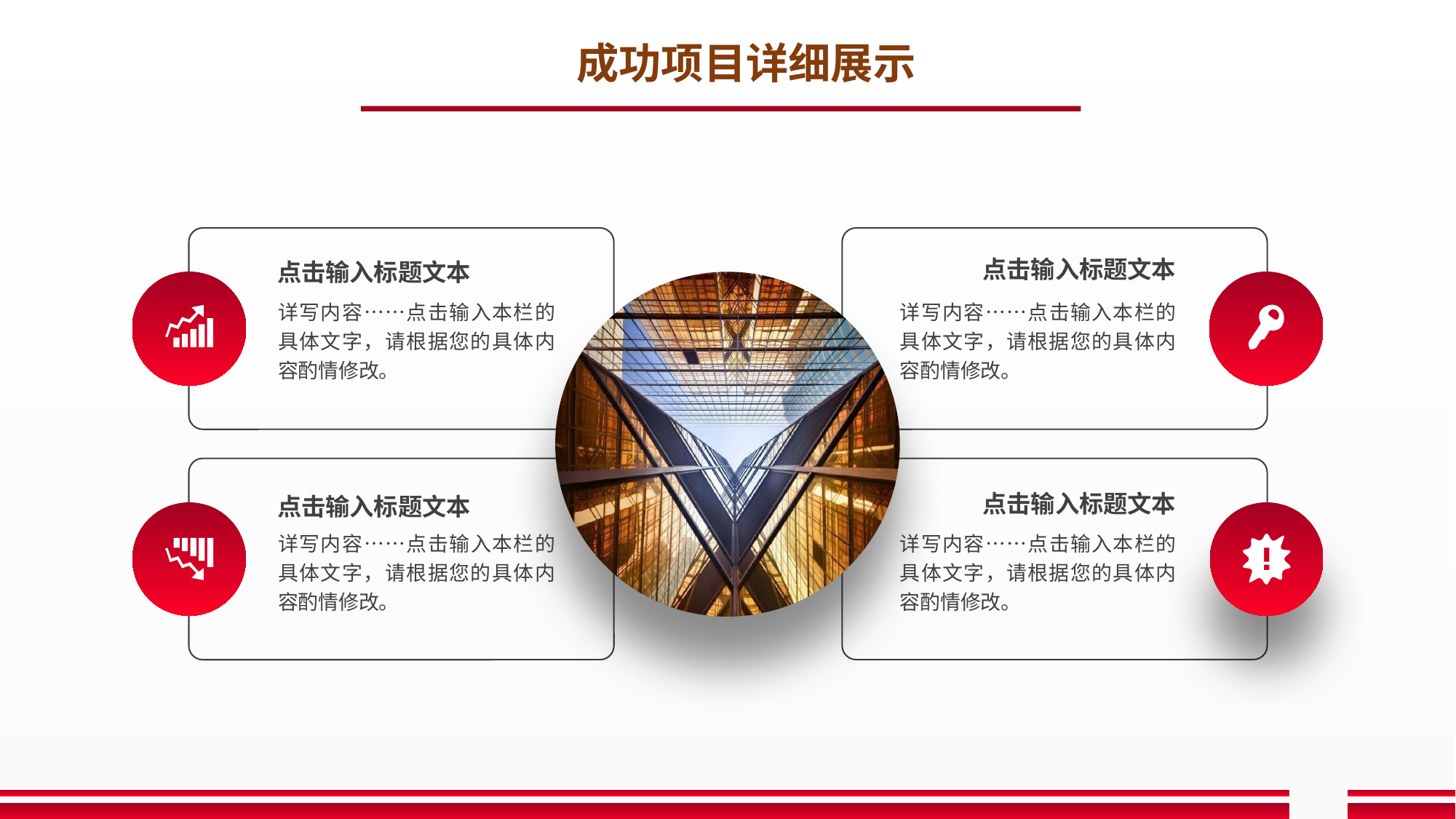

成功项目详细展示

点击输入标题文本
点击输入标题文本

详写内容……点击输入本栏的具体文字，请根据您的具体内容酌情修改。
详写内容……点击输入本栏的具体文字，请根据您的具体内容酌情修改。

点击输入标题文本
点击输入标题文本

详写内容……点击输入本栏的具体文字，请根据您的具体内容酌情修改。
详写内容……点击输入本栏的具体文字，请根据您的具体内容酌情修改。

19